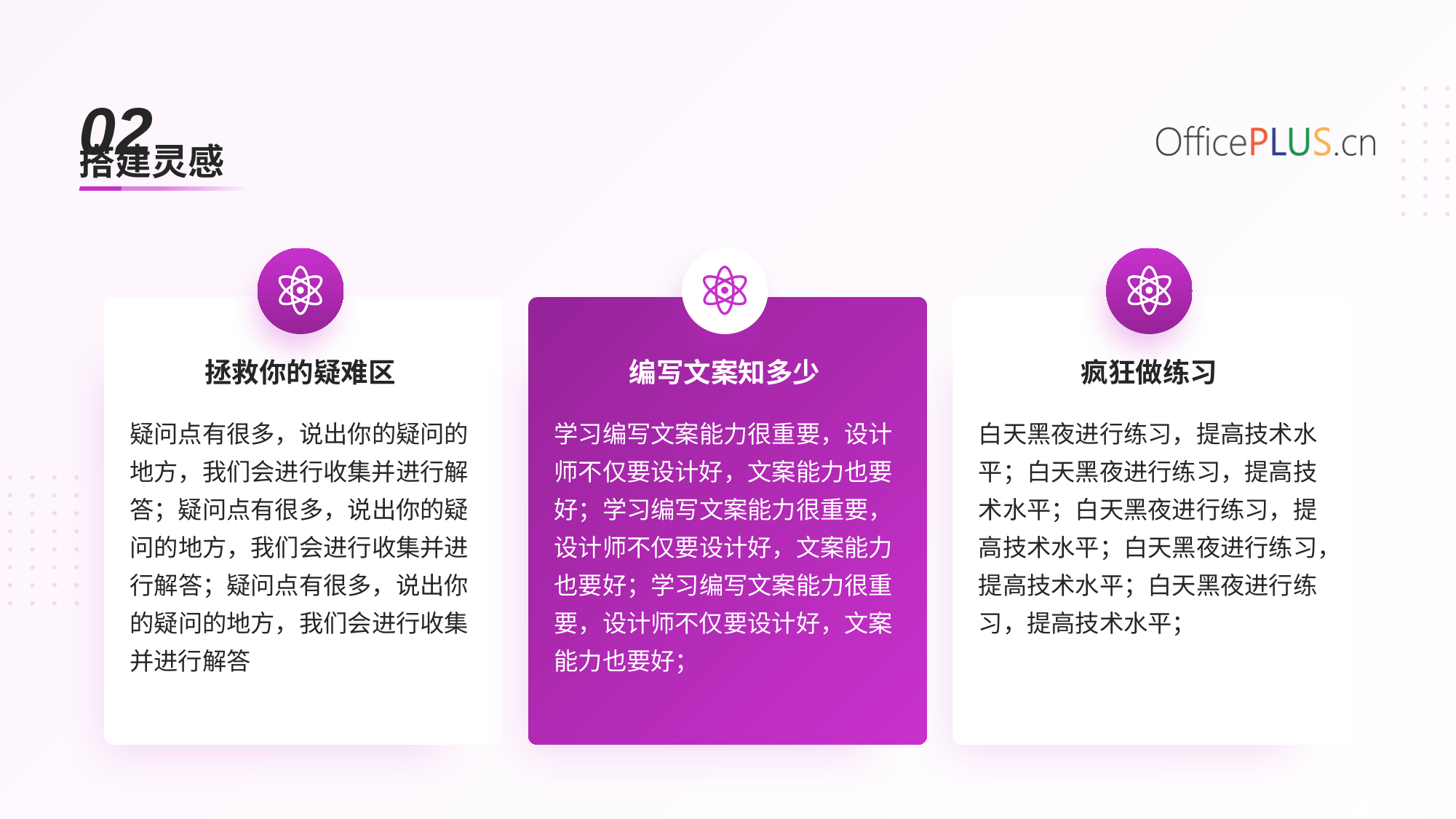

02
搭建灵感

### Chart

| Category |
|---|

拯救你的疑难区
编写文案知多少
疯狂做练习
疑问点有很多，说出你的疑问的地方，我们会进行收集并进行解答；疑问点有很多，说出你的疑问的地方，我们会进行收集并进行解答；疑问点有很多，说出你的疑问的地方，我们会进行收集并进行解答
学习编写文案能力很重要，设计师不仅要设计好，文案能力也要好；学习编写文案能力很重要，设计师不仅要设计好，文案能力也要好；学习编写文案能力很重要，设计师不仅要设计好，文案能力也要好；
白天黑夜进行练习，提高技术水平；白天黑夜进行练习，提高技术水平；白天黑夜进行练习，提高技术水平；白天黑夜进行练习，提高技术水平；白天黑夜进行练习，提高技术水平；